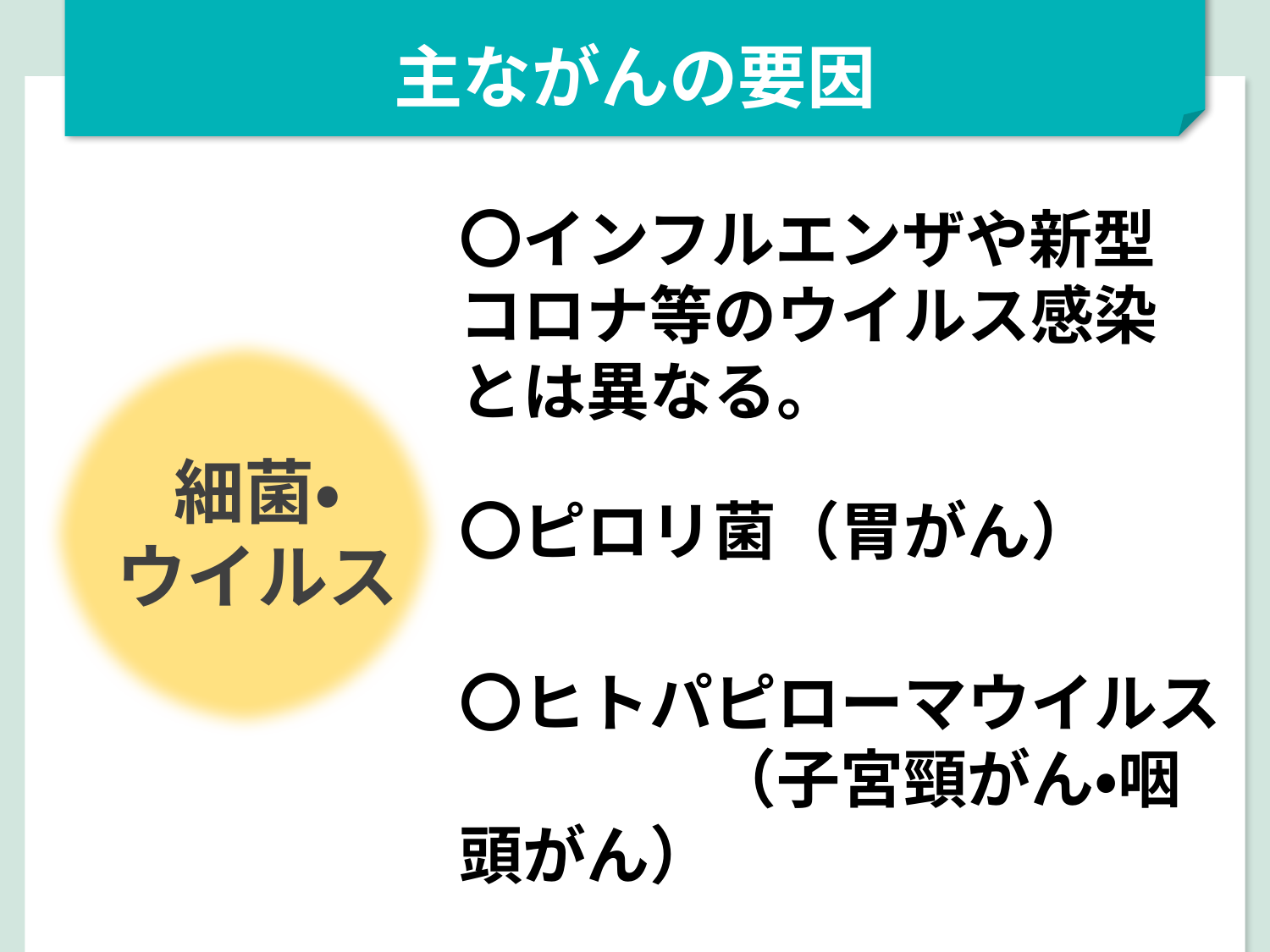

主ながんの要因
〇インフルエンザや新型
コロナ等のウイルス感染
とは異なる。

細菌・
ウイルス
〇ピロリ菌（胃がん）
〇ヒトパピローマウイルス　　　　（子宮頸がん・咽頭がん）